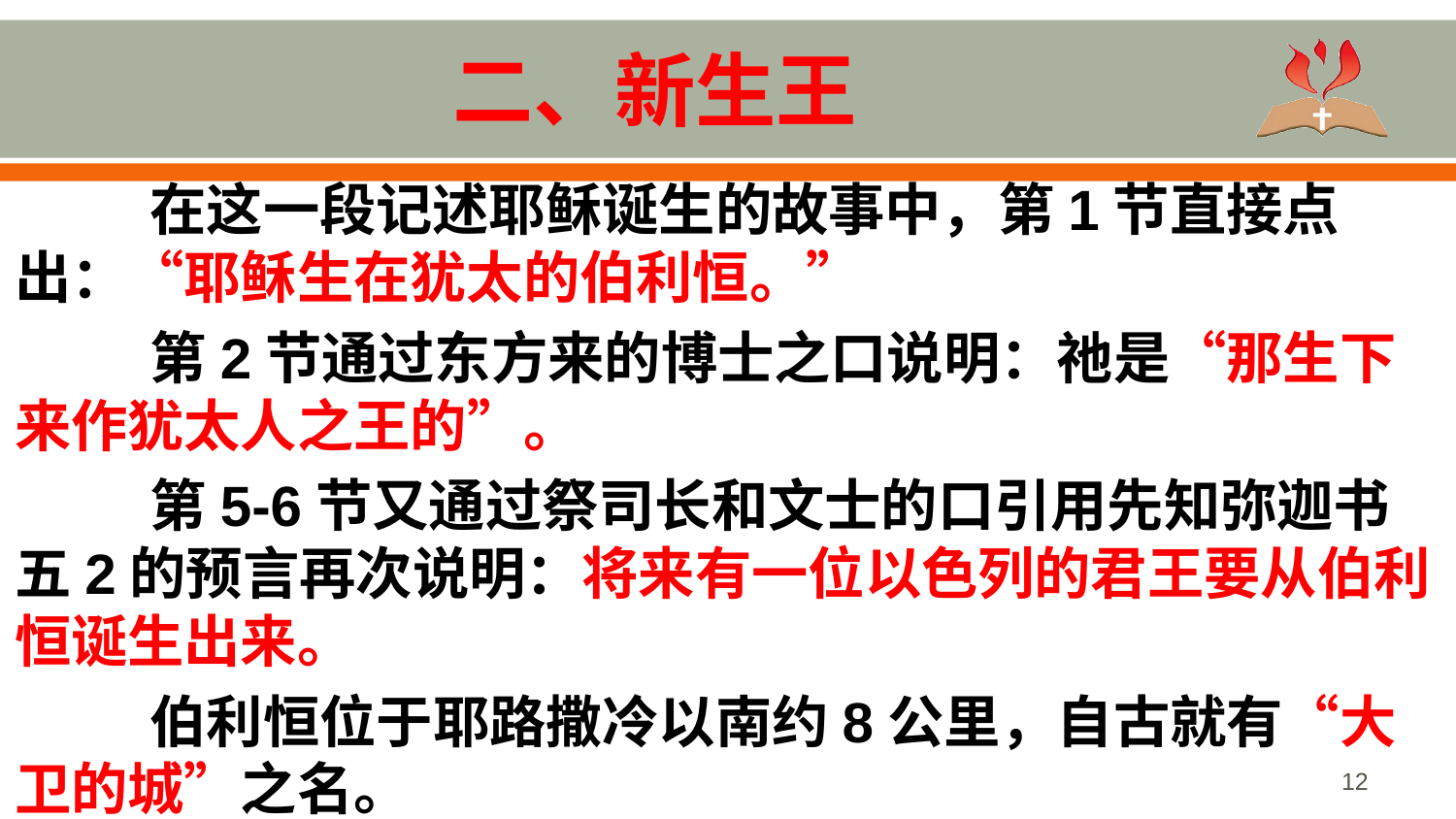

# 二、新生王
 在这一段记述耶稣诞生的故事中，第1节直接点出：“耶稣生在犹太的伯利恒。”
 第2节通过东方来的博士之口说明：祂是“那生下来作犹太人之王的”。
 第5-6节又通过祭司长和文士的口引用先知弥迦书五2的预言再次说明：将来有一位以色列的君王要从伯利恒诞生出来。
 伯利恒位于耶路撒冷以南约8公里，自古就有“大卫的城”之名。

12